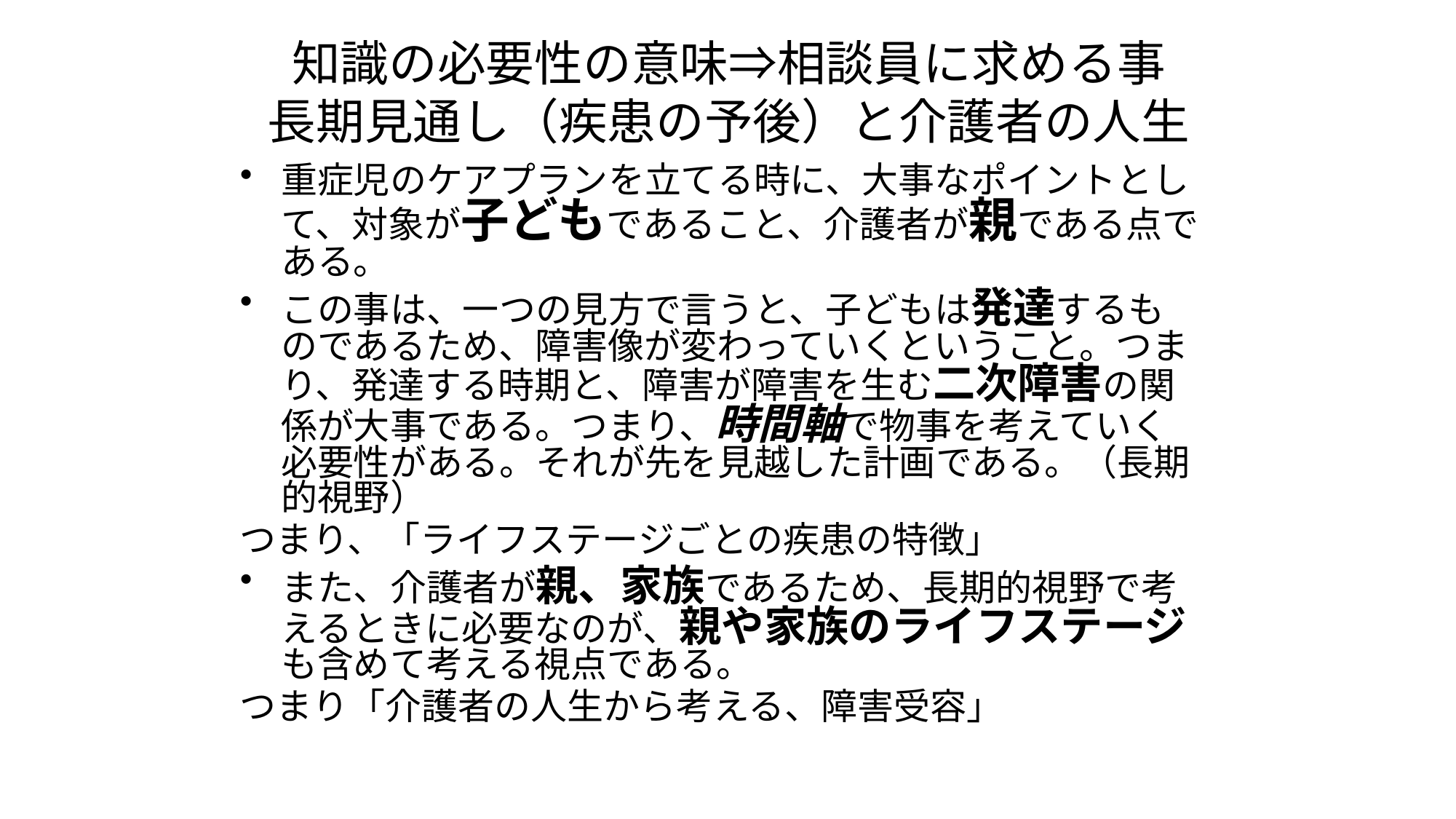

# 知識の必要性の意味⇒相談員に求める事 長期見通し（疾患の予後）と介護者の人生
重症児のケアプランを立てる時に、大事なポイントとして、対象が子どもであること、介護者が親である点である。
この事は、一つの見方で言うと、子どもは発達するものであるため、障害像が変わっていくということ。つまり、発達する時期と、障害が障害を生む二次障害の関係が大事である。つまり、時間軸で物事を考えていく必要性がある。それが先を見越した計画である。（長期的視野）
つまり、「ライフステージごとの疾患の特徴」
また、介護者が親、家族であるため、長期的視野で考えるときに必要なのが、親や家族のライフステージも含めて考える視点である。
つまり「介護者の人生から考える、障害受容」